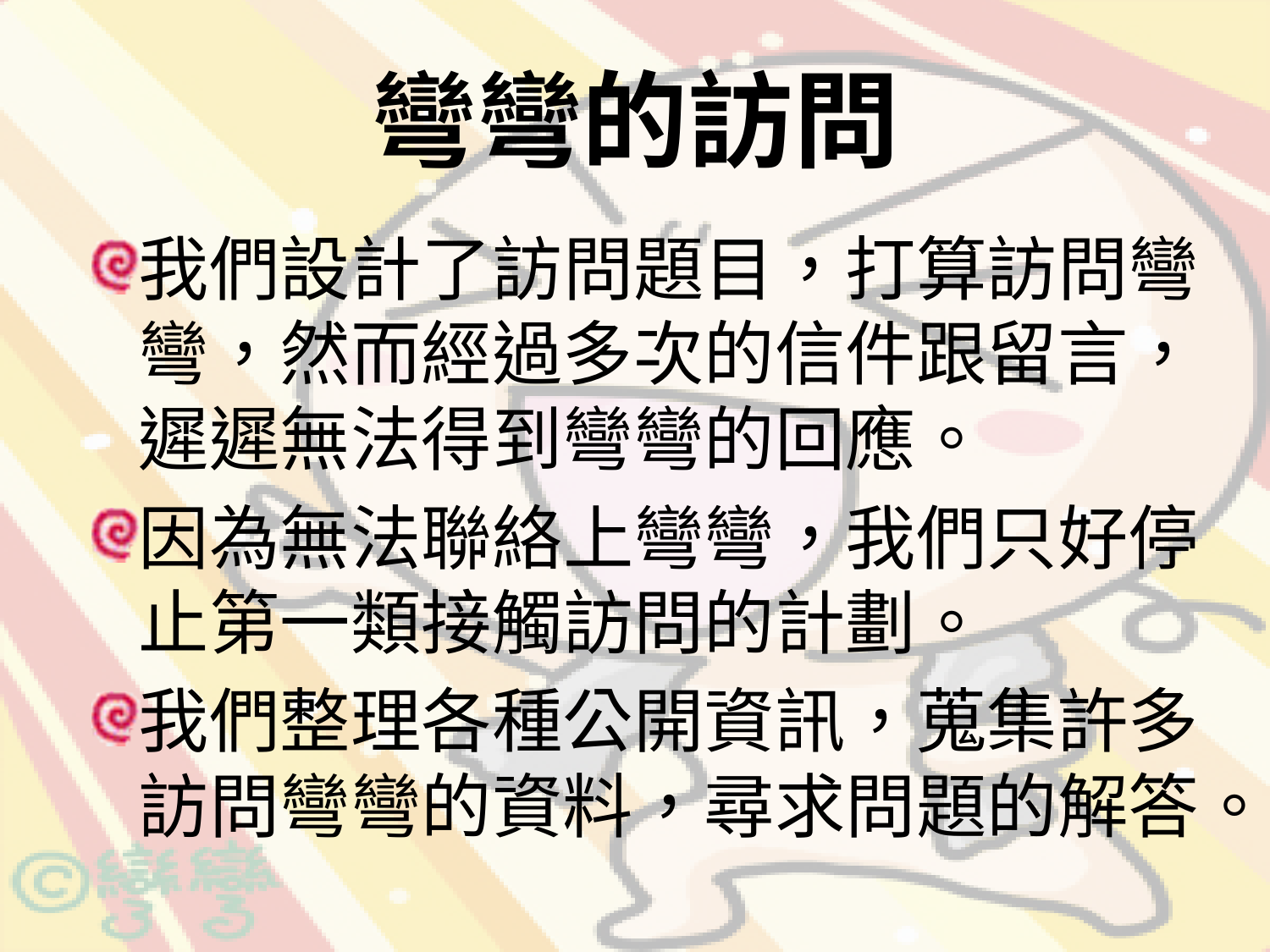

# 彎彎的訪問
我們設計了訪問題目，打算訪問彎彎，然而經過多次的信件跟留言，遲遲無法得到彎彎的回應。
因為無法聯絡上彎彎，我們只好停止第一類接觸訪問的計劃。
我們整理各種公開資訊，蒐集許多訪問彎彎的資料，尋求問題的解答。